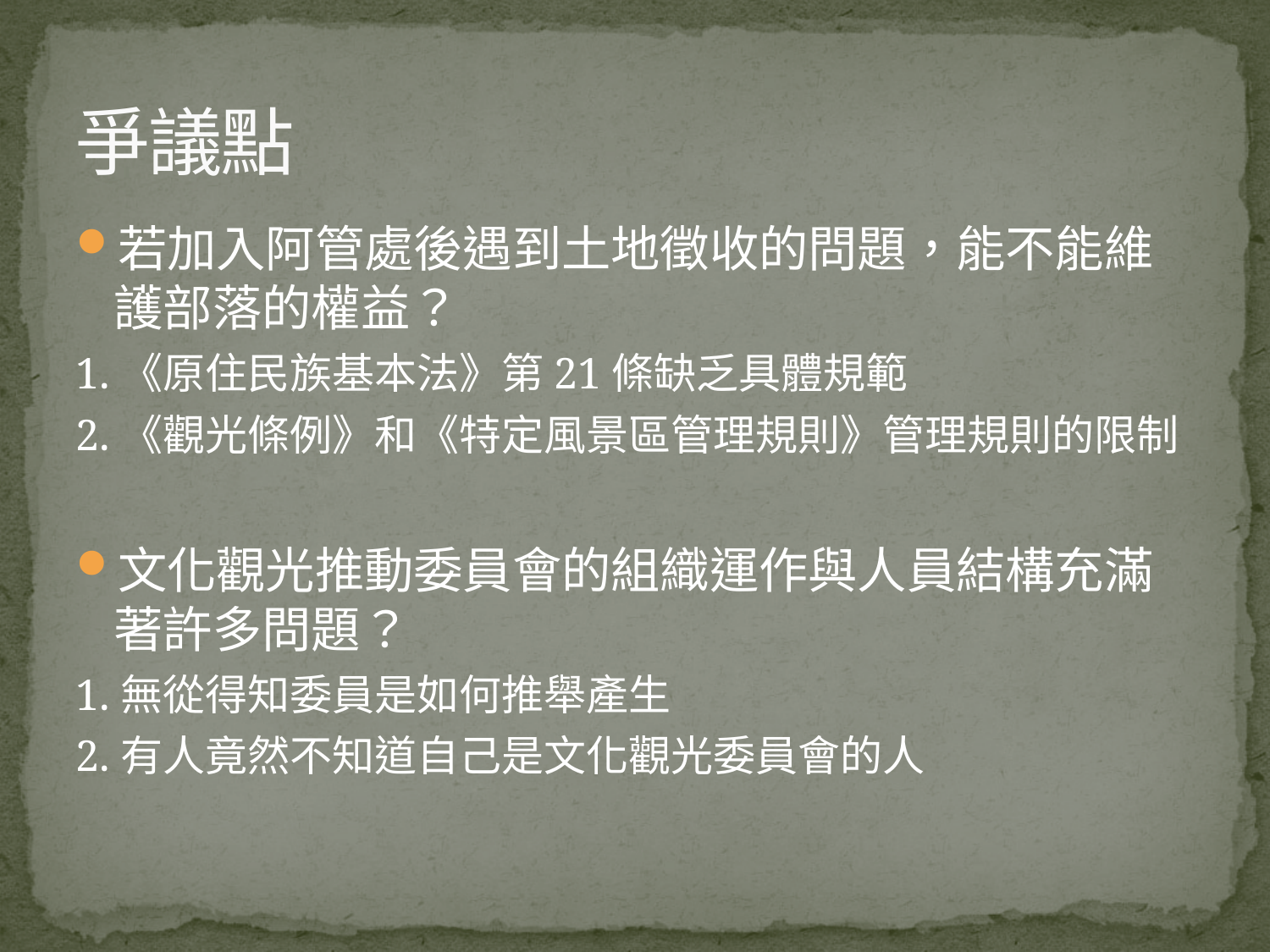

# 爭議點
若加入阿管處後遇到土地徵收的問題，能不能維護部落的權益？
1.《原住民族基本法》第21條缺乏具體規範
2.《觀光條例》和《特定風景區管理規則》管理規則的限制

文化觀光推動委員會的組織運作與人員結構充滿著許多問題？
1.無從得知委員是如何推舉產生
2.有人竟然不知道自己是文化觀光委員會的人